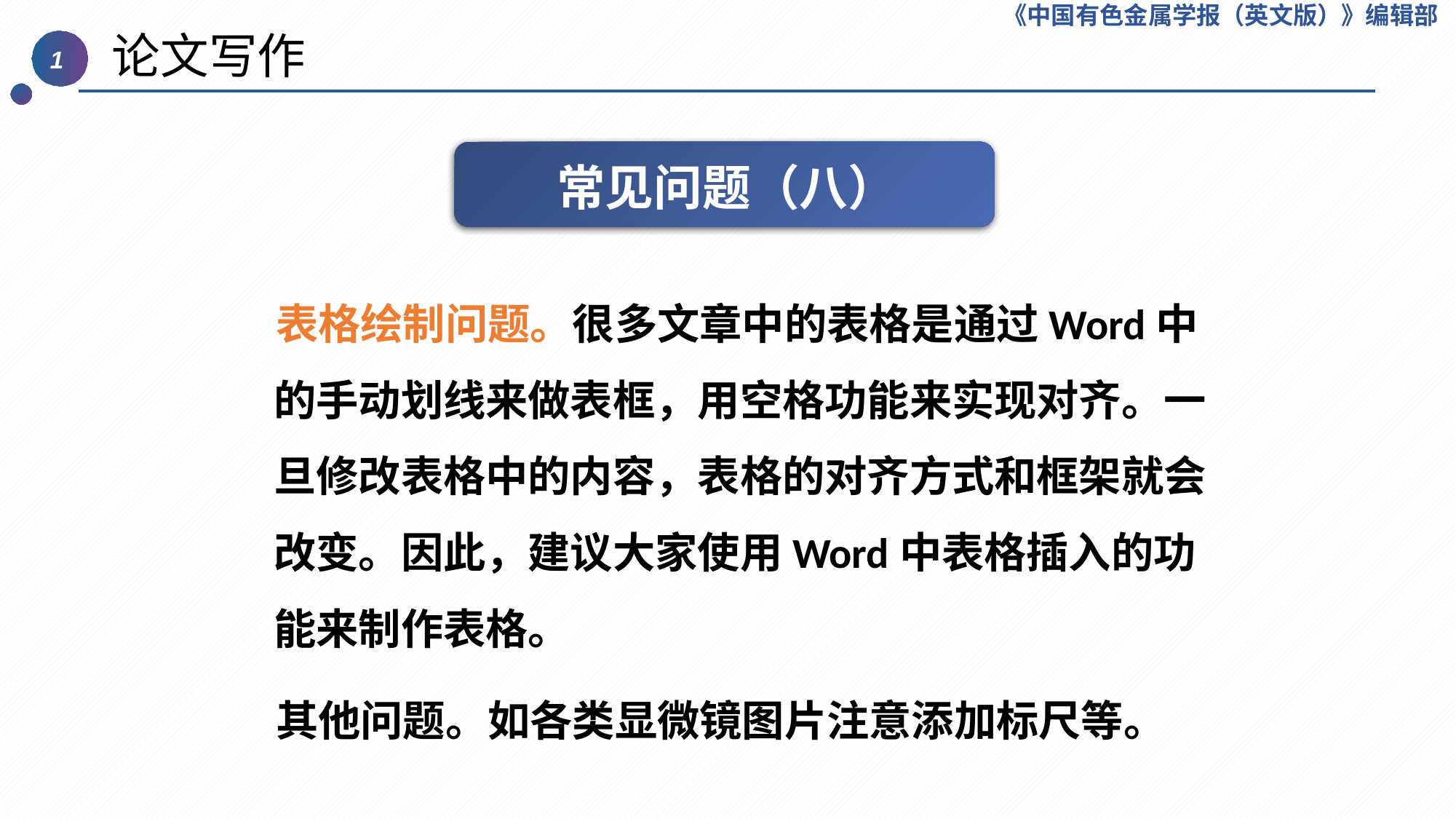

《中国有色金属学报（英文版）》编辑部

      论文写作

1

常见问题（八）
  表格绘制问题。很多文章中的表格是通过Word中的手动划线来做表框，用空格功能来实现对齐。一旦修改表格中的内容，表格的对齐方式和框架就会改变。因此，建议大家使用Word中表格插入的功能来制作表格。
  其他问题。如各类显微镜图片注意添加标尺等。